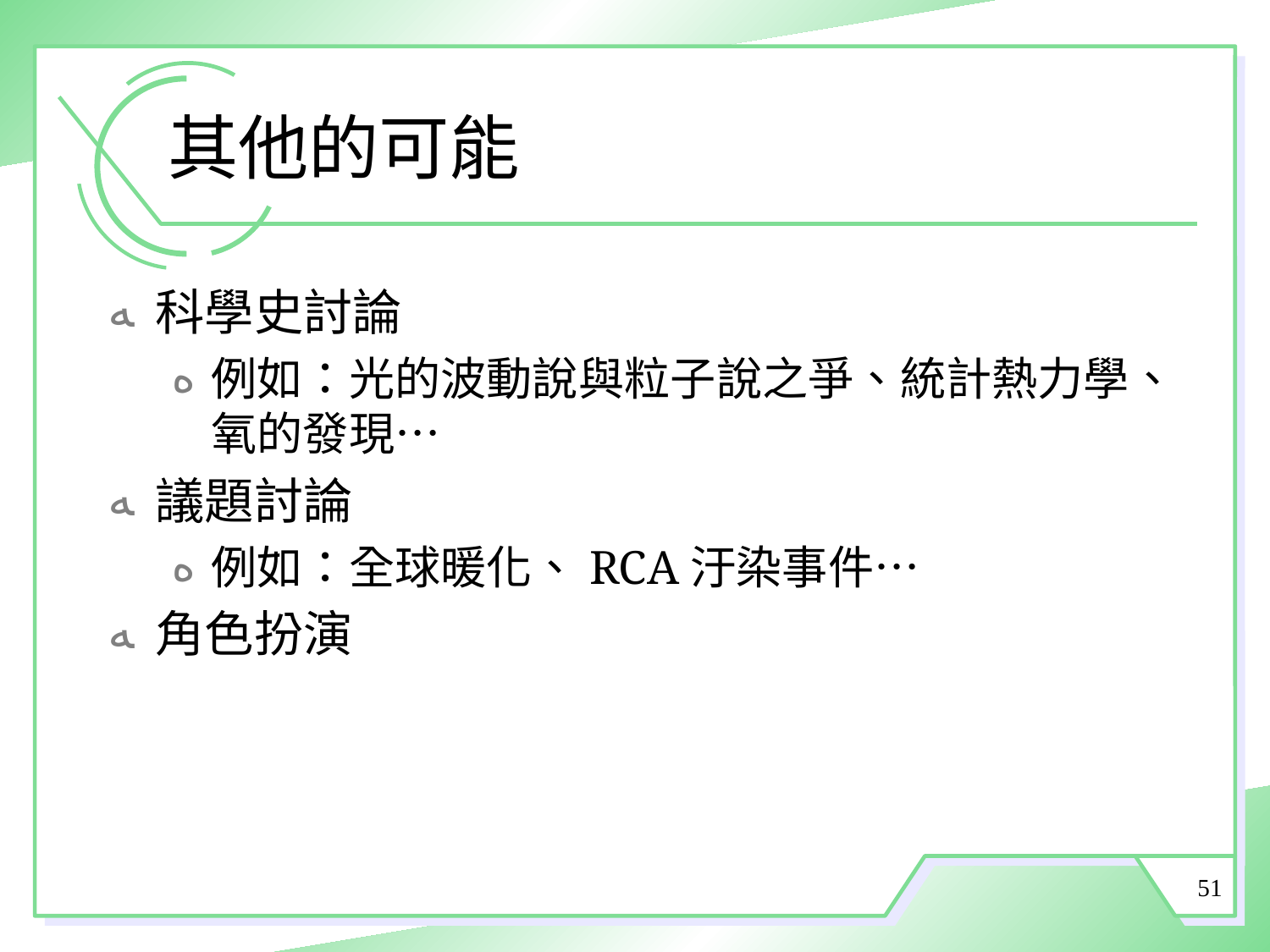

# 其他的可能
科學史討論
例如：光的波動說與粒子說之爭、統計熱力學、氧的發現…
議題討論
例如：全球暖化、RCA汙染事件…
角色扮演

51